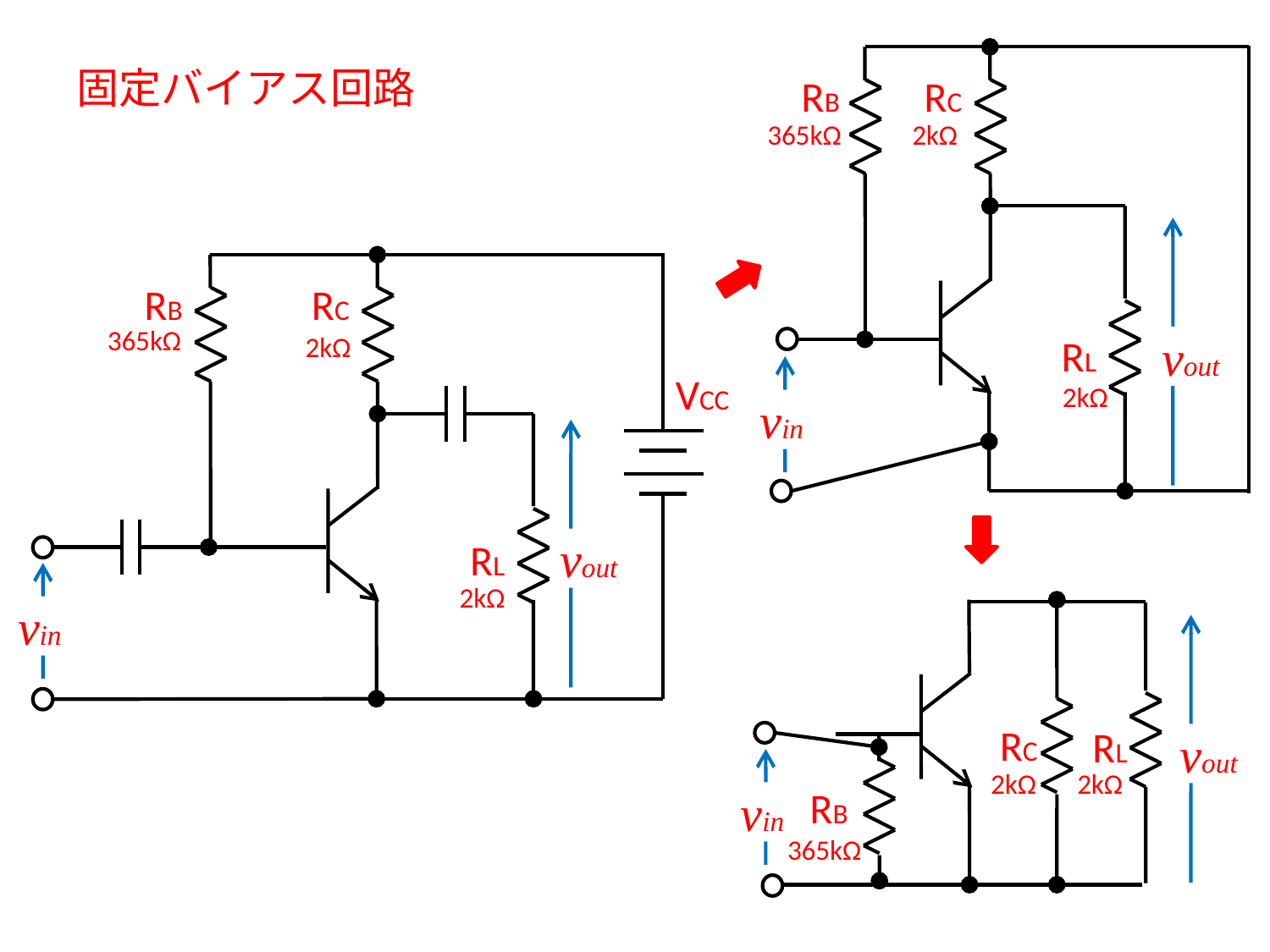

固定バイアス回路
RB
RC

2kΩ
365kΩ

RB
RC

365kΩ
2kΩ
RL
vout

VCC
2kΩ

vin

RL
vout

2kΩ
vin

RC
RL

vout

2kΩ
2kΩ
RB
vin

365kΩ